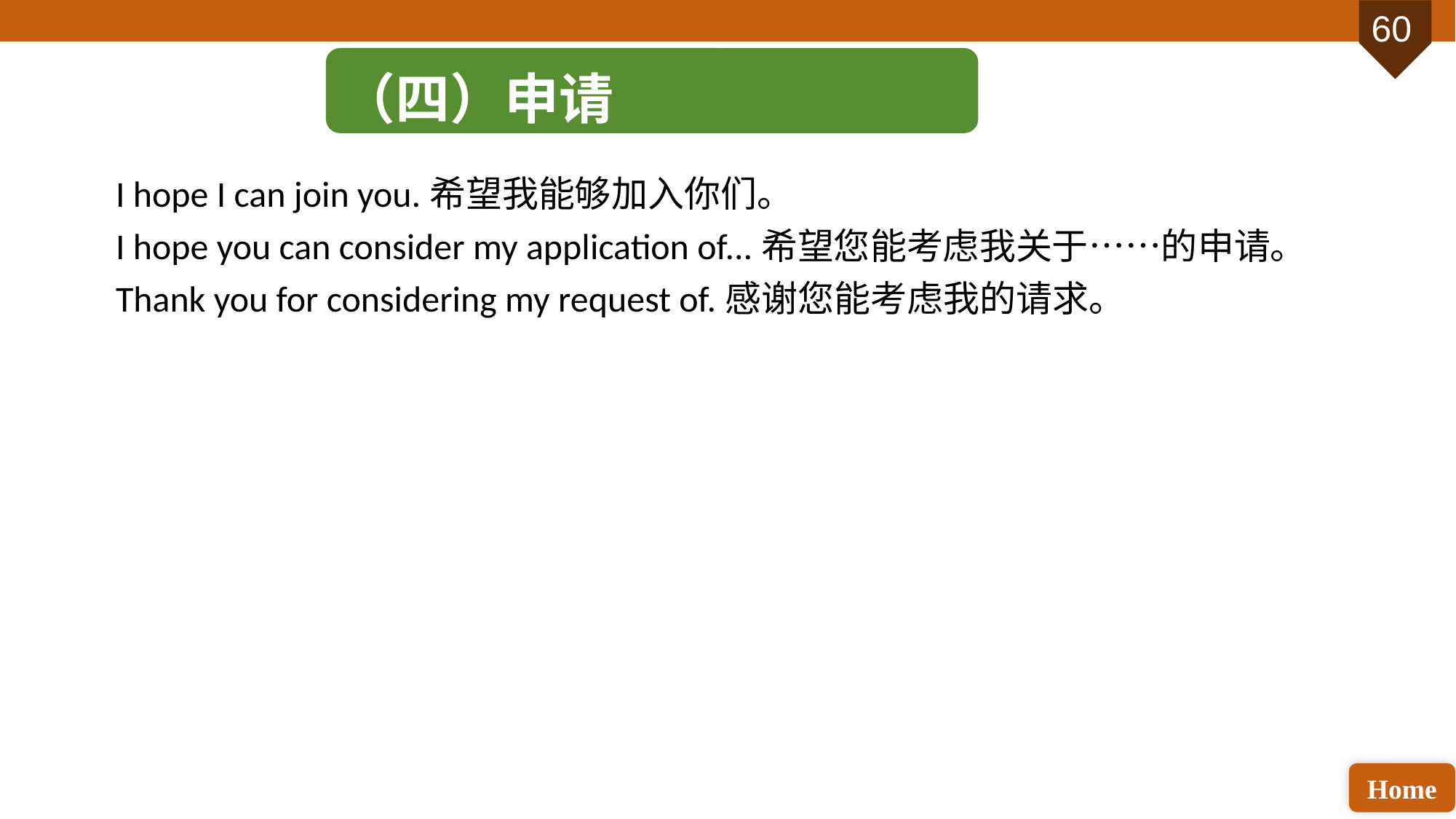

（四）申请
I hope I can join you.希望我能够加入你们。
I hope you can consider my application of...希望您能考虑我关于……的申请。
Thank you for considering my request of.感谢您能考虑我的请求。